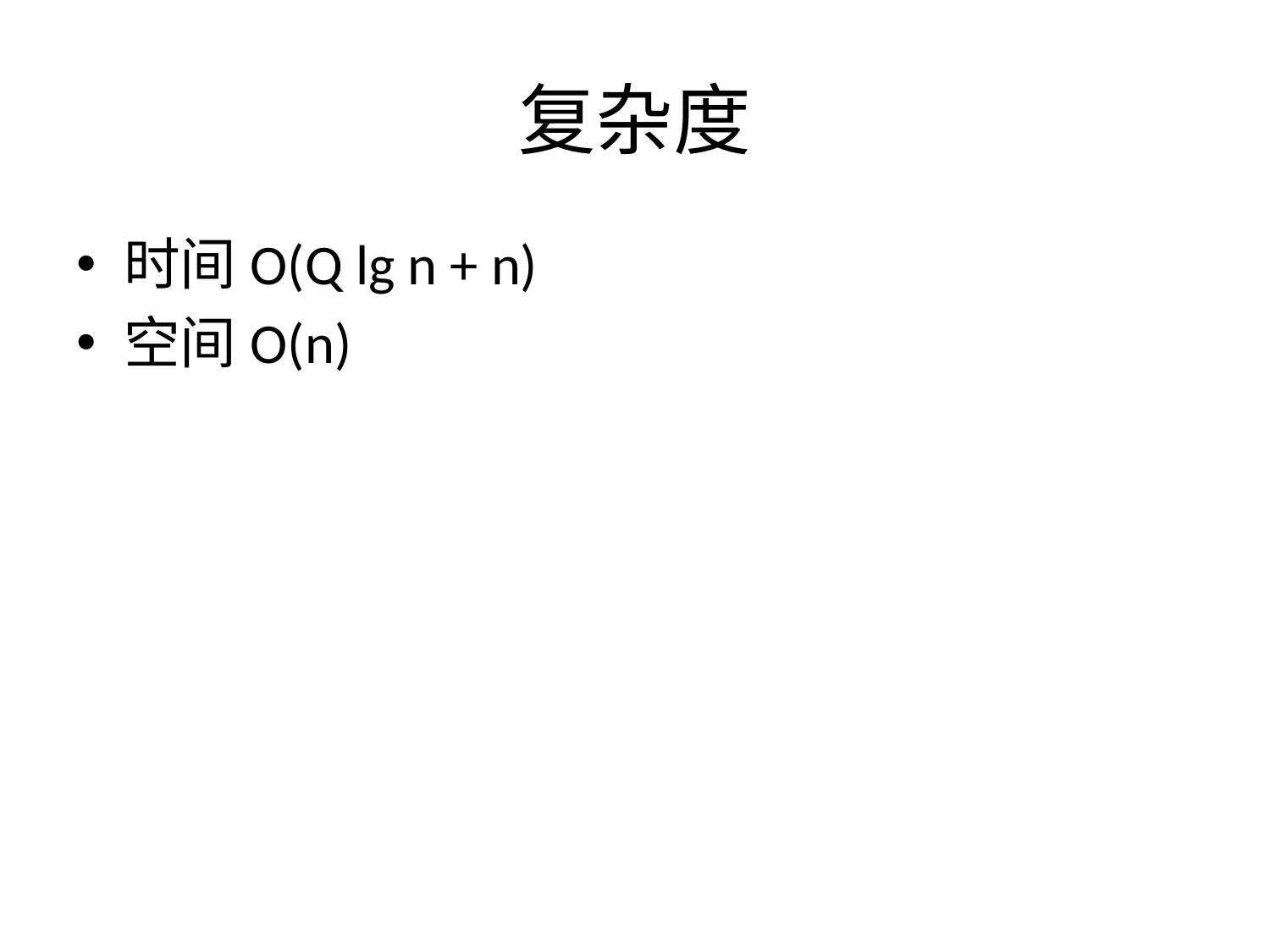

# 复杂度
时间O(Q lg n + n)
空间O(n)